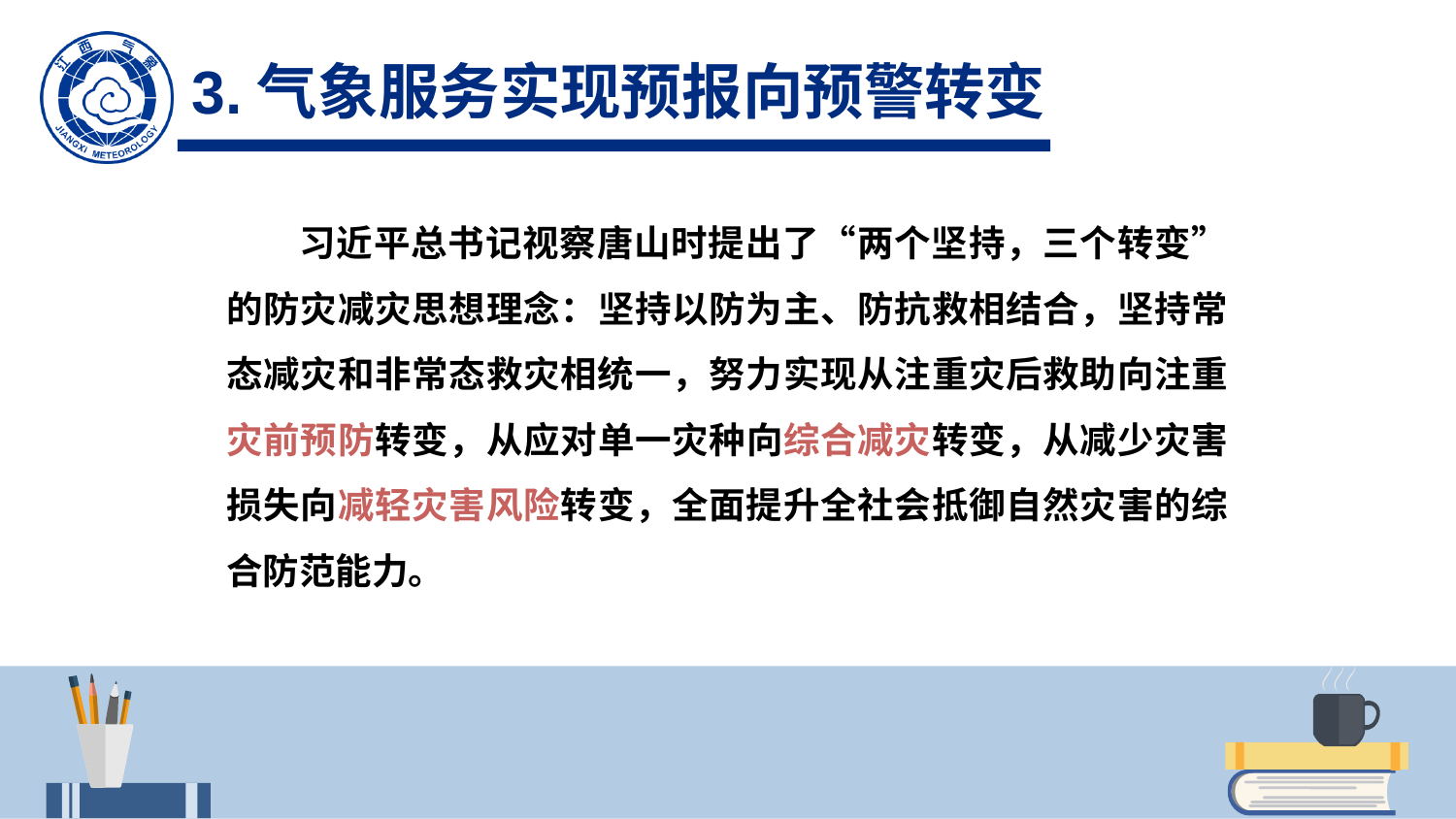

3.气象服务实现预报向预警转变

       习近平总书记视察唐山时提出了“两个坚持，三个转变”的防灾减灾思想理念：坚持以防为主、防抗救相结合，坚持常态减灾和非常态救灾相统一，努力实现从注重灾后救助向注重灾前预防转变，从应对单一灾种向综合减灾转变，从减少灾害损失向减轻灾害风险转变，全面提升全社会抵御自然灾害的综合防范能力。